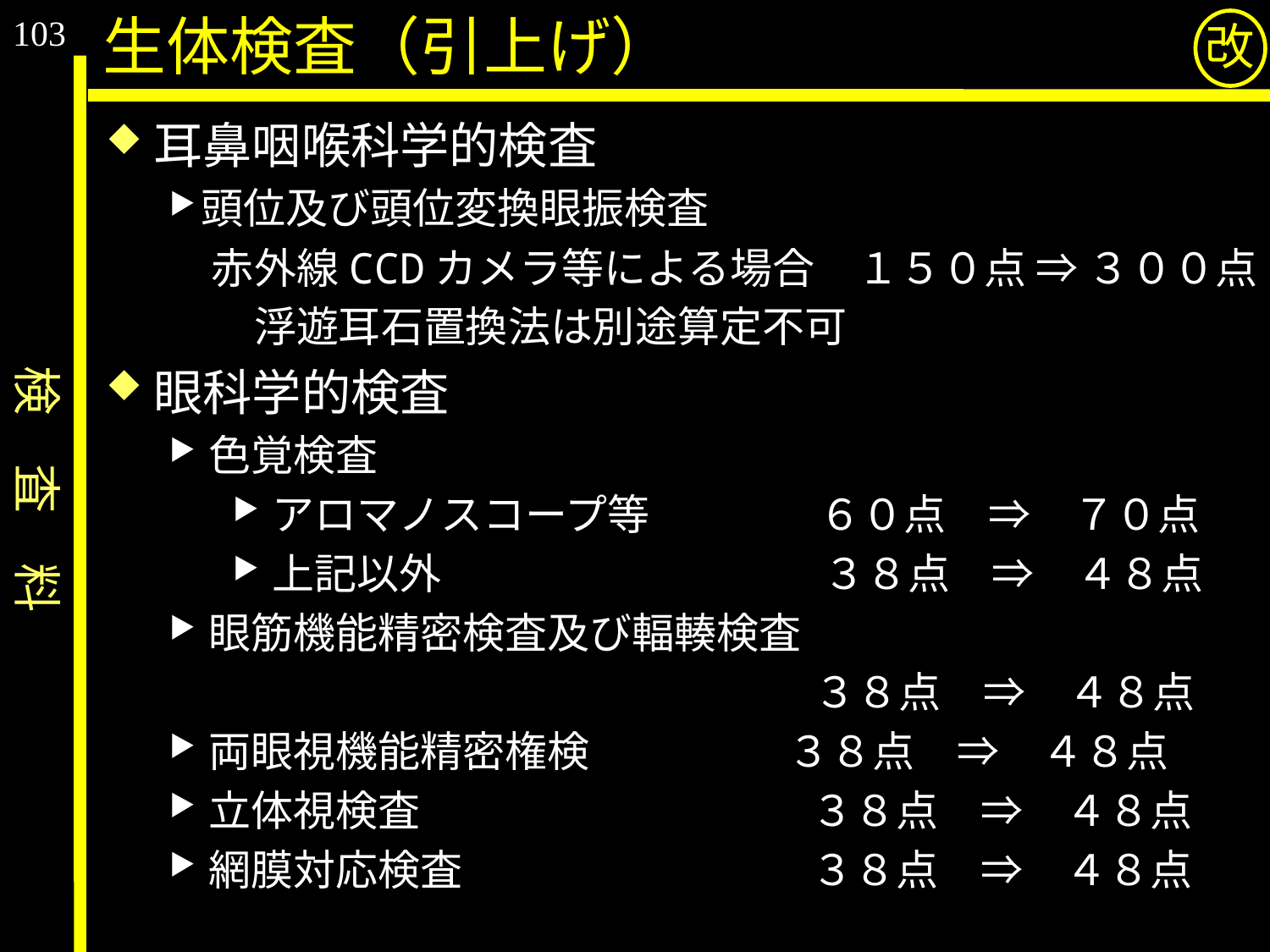

103
生体検査（引上げ）
改

耳鼻咽喉科学的検査
頭位及び頭位変換眼振検査
　赤外線CCDカメラ等による場合　１５０点 ⇒ ３００点
　　浮遊耳石置換法は別途算定不可
眼科学的検査
色覚検査
アロマノスコープ等　　　　６０点　⇒　７０点
上記以外　　　　　　　　　３８点　⇒　４８点
眼筋機能精密検査及び輻輳検査
　　　　　　　　　　　　　　　 ３８点　⇒　４８点
両眼視機能精密権検 　　　　  ３８点　⇒　４８点
立体視検査　　　　　　　　　 ３８点　⇒　４８点
網膜対応検査　　　　　　　　 ３８点　⇒　４８点

検　査　料